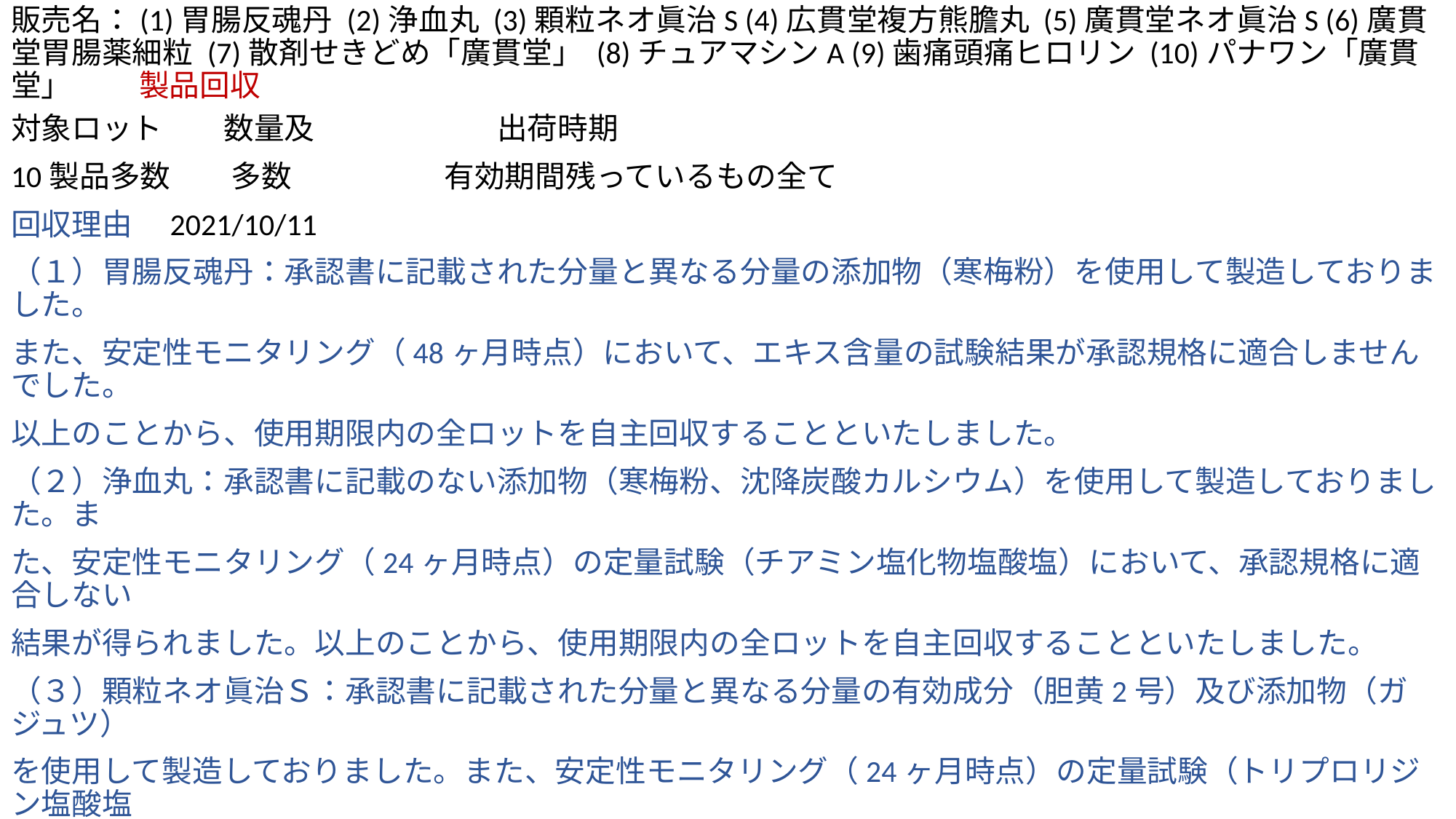

# 販売名：(1)胃腸反魂丹 (2)浄血丸 (3)顆粒ネオ眞治S (4)広貫堂複方熊膽丸 (5)廣貫堂ネオ眞治S (6)廣貫堂胃腸薬細粒 (7)散剤せきどめ「廣貫堂」 (8)チュアマシンA (9)歯痛頭痛ヒロリン (10)パナワン「廣貫堂」　 　製品回収
対象ロット　　数量及　　　　　　出荷時期
10製品多数　　多数　　　　　有効期間残っているもの全て
回収理由　2021/10/11
（１）胃腸反魂丹：承認書に記載された分量と異なる分量の添加物（寒梅粉）を使用して製造しておりました。
また、安定性モニタリング（48ヶ月時点）において、エキス含量の試験結果が承認規格に適合しませんでした。
以上のことから、使用期限内の全ロットを自主回収することといたしました。
（２）浄血丸：承認書に記載のない添加物（寒梅粉、沈降炭酸カルシウム）を使用して製造しておりました。ま
た、安定性モニタリング（24ヶ月時点）の定量試験（チアミン塩化物塩酸塩）において、承認規格に適合しない
結果が得られました。以上のことから、使用期限内の全ロットを自主回収することといたしました。
（３）顆粒ネオ眞治Ｓ：承認書に記載された分量と異なる分量の有効成分（胆黄2号）及び添加物（ガジュツ）
を使用して製造しておりました。また、安定性モニタリング（24ヶ月時点）の定量試験（トリプロリジン塩酸塩
水和物）において、承認規格に適合しない結果が得られました。以上のことから、使用期限内の全ロットを自主
回収することといたしました。
（４）広貫堂複方熊膽丸：承認書に記載の添加物である精製セラックでなく白色セラックを使用して製造したこ
とから、使用期限内の全ロットを自主回収することといたしました。